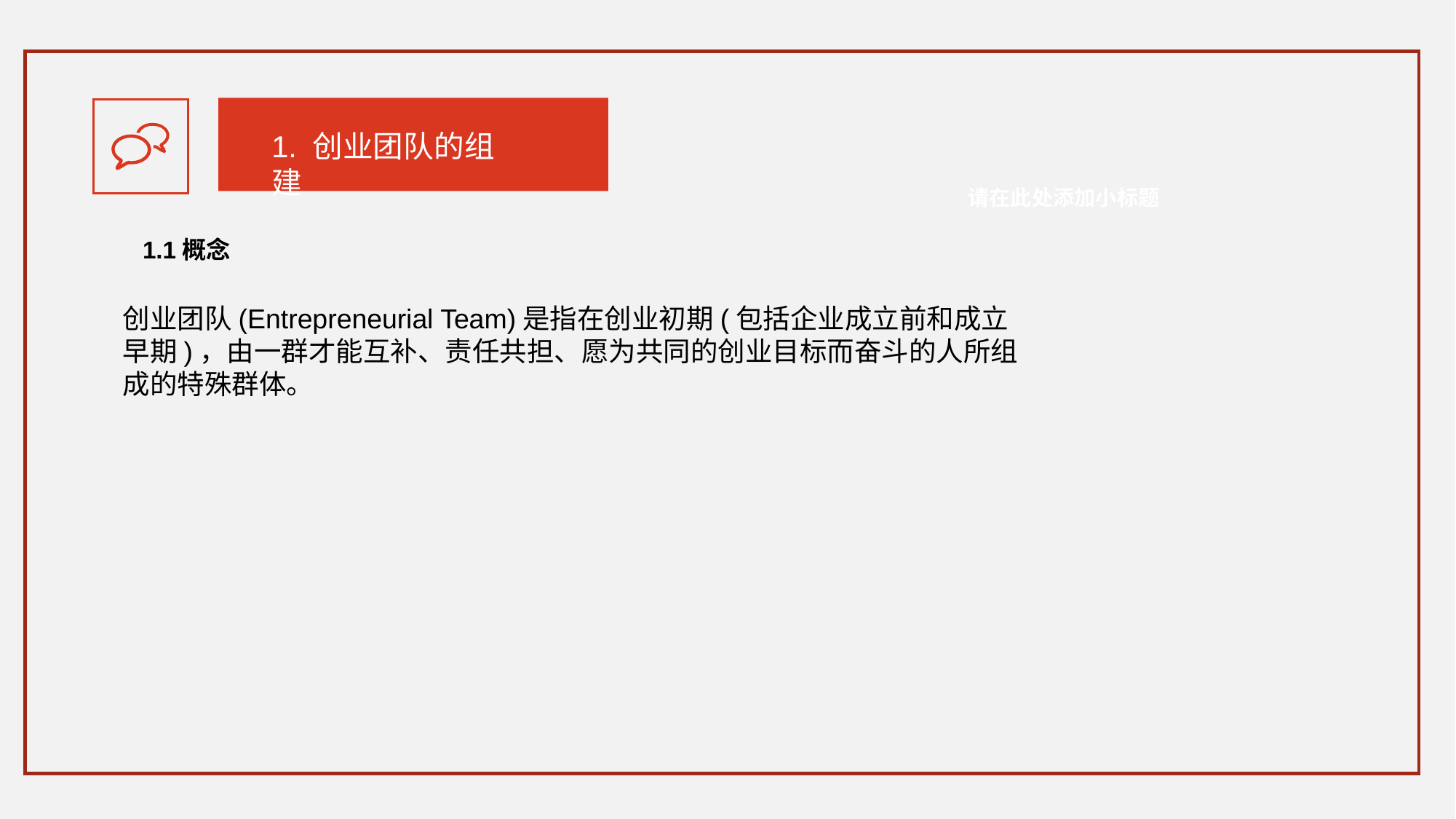

1. 创业团队的组建

请在此处添加小标题
1.1概念
创业团队(Entrepreneurial Team)是指在创业初期(包括企业成立前和成立早期)，由一群才能互补、责任共担、愿为共同的创业目标而奋斗的人所组成的特殊群体。